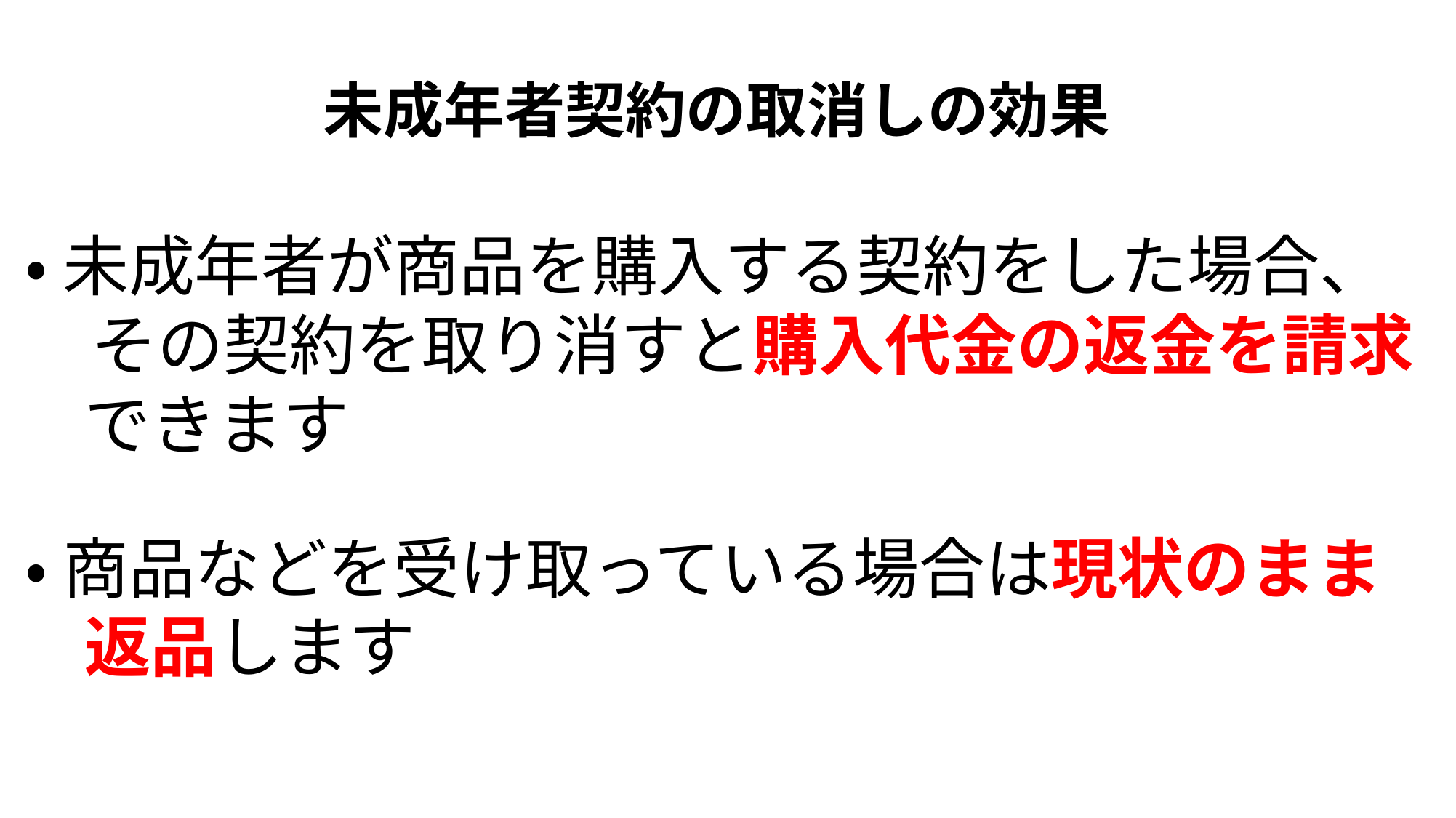

未成年者契約の取消しの効果
・ 未成年者が商品を購入する契約をした場合、
　その契約を取り消すと購入代金の返金を請求
   できます

・ 商品などを受け取っている場合は現状のまま
   返品します